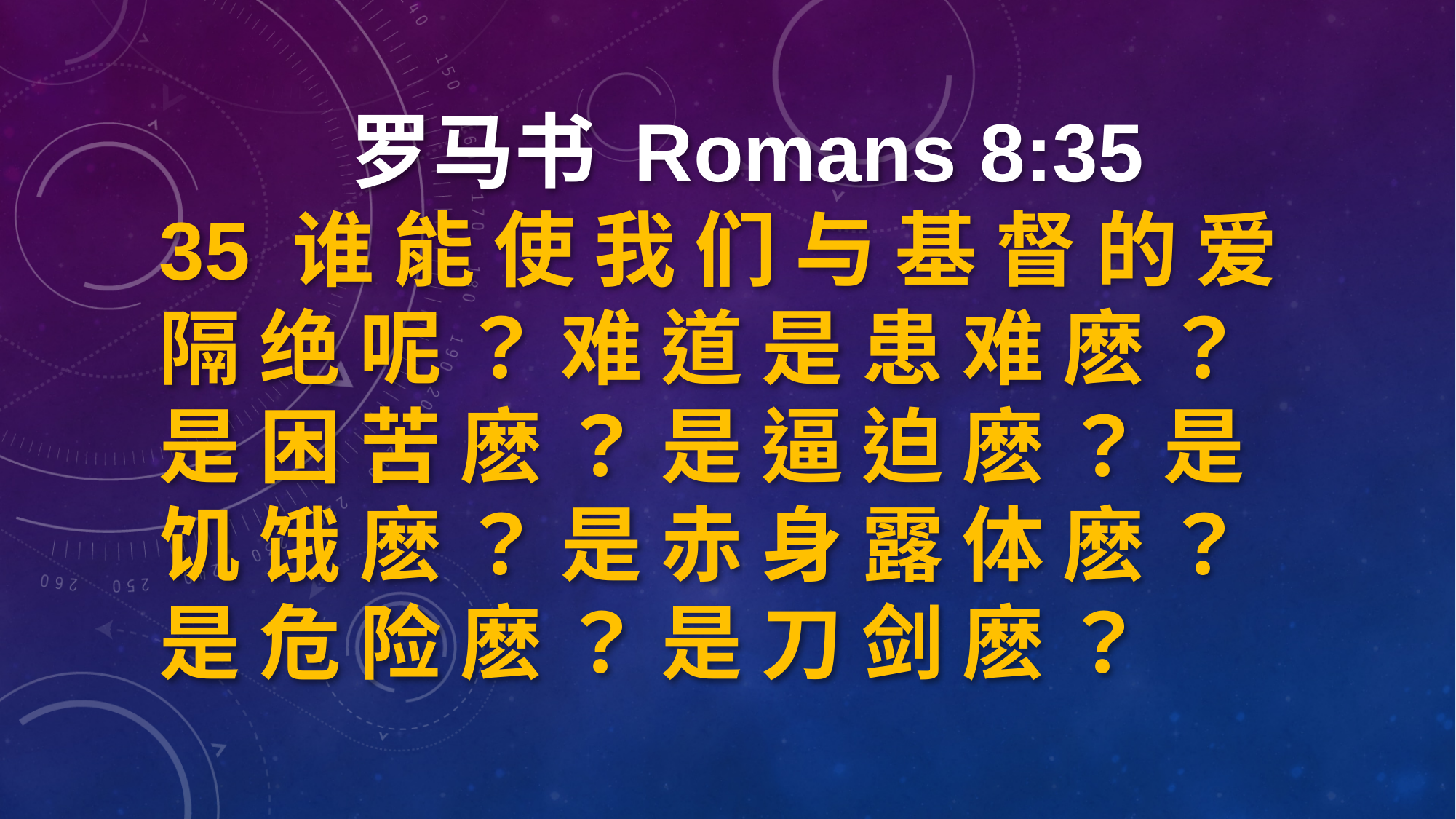

罗马书 Romans 8:35
35 谁 能 使 我 们 与 基 督 的 爱 隔 绝 呢 ？ 难 道 是 患 难 麽 ？ 是 困 苦 麽 ？ 是 逼 迫 麽 ？ 是 饥 饿 麽 ？ 是 赤 身 露 体 麽 ？ 是 危 险 麽 ？ 是 刀 剑 麽 ？